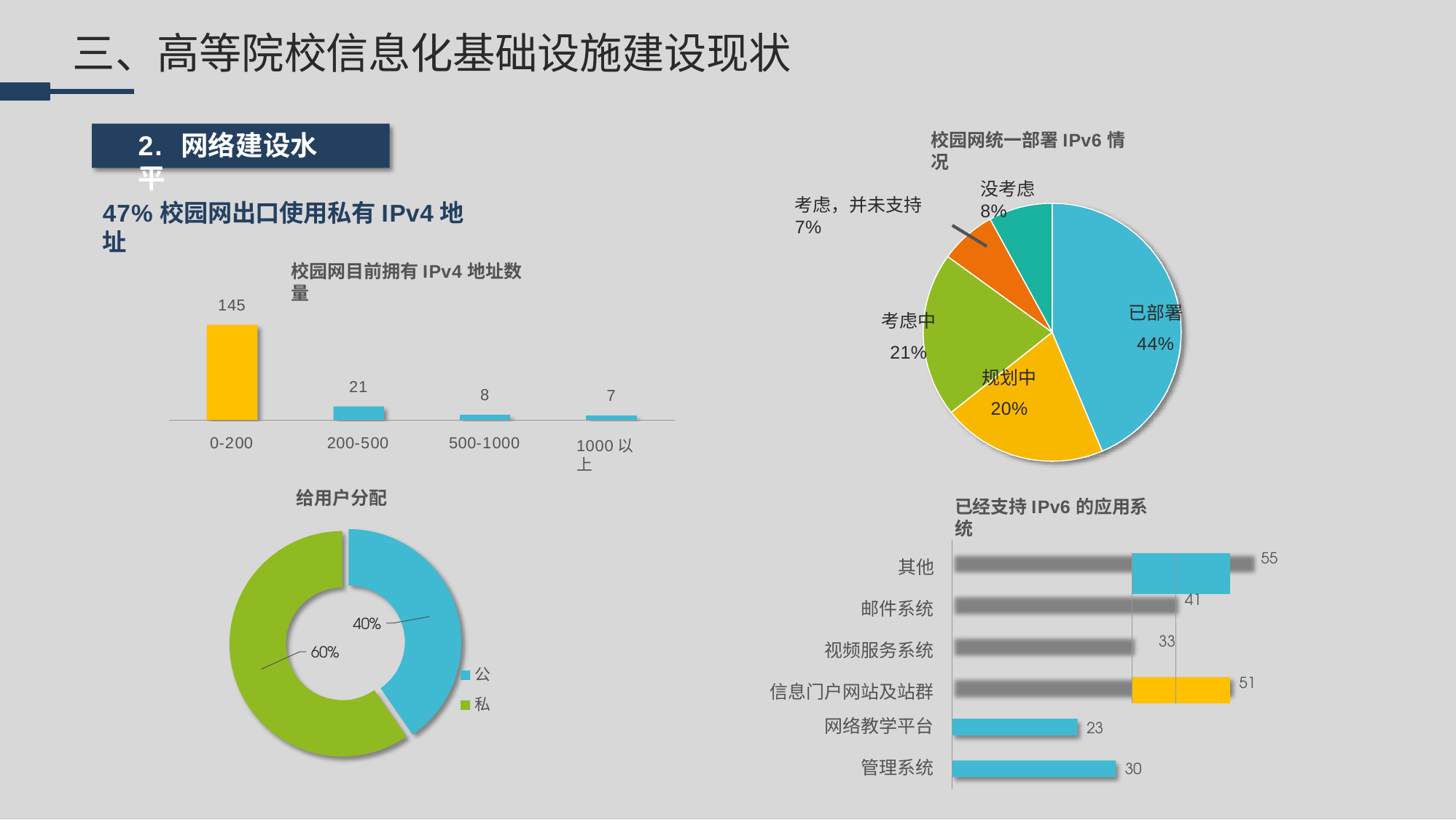

# 三、高等院校信息化基础设施建设现状

2.	网络建设水平
校园网统一部署IPv6情况
没考虑8%
考虑，并未支持7%
47%校园网出口使用私有IPv4地址

校园网目前拥有IPv4地址数量
已部署 44%
145
考虑中 21%

规划中 20%
21
8
7

0-200
200-500
500-1000
1000以上
给用户分配
已经支持IPv6的应用系统

| 其他 |  |  |  | 55 |
| --- | --- | --- | --- | --- |
| 邮件系统 |  | 41 |  |  |
| 视频服务系统 | 33 |  |  |  |
| 信息门户网站及站群 |  |  | 51 |  |
40%

60%

公 私

网络教学平台
23

管理系统
30